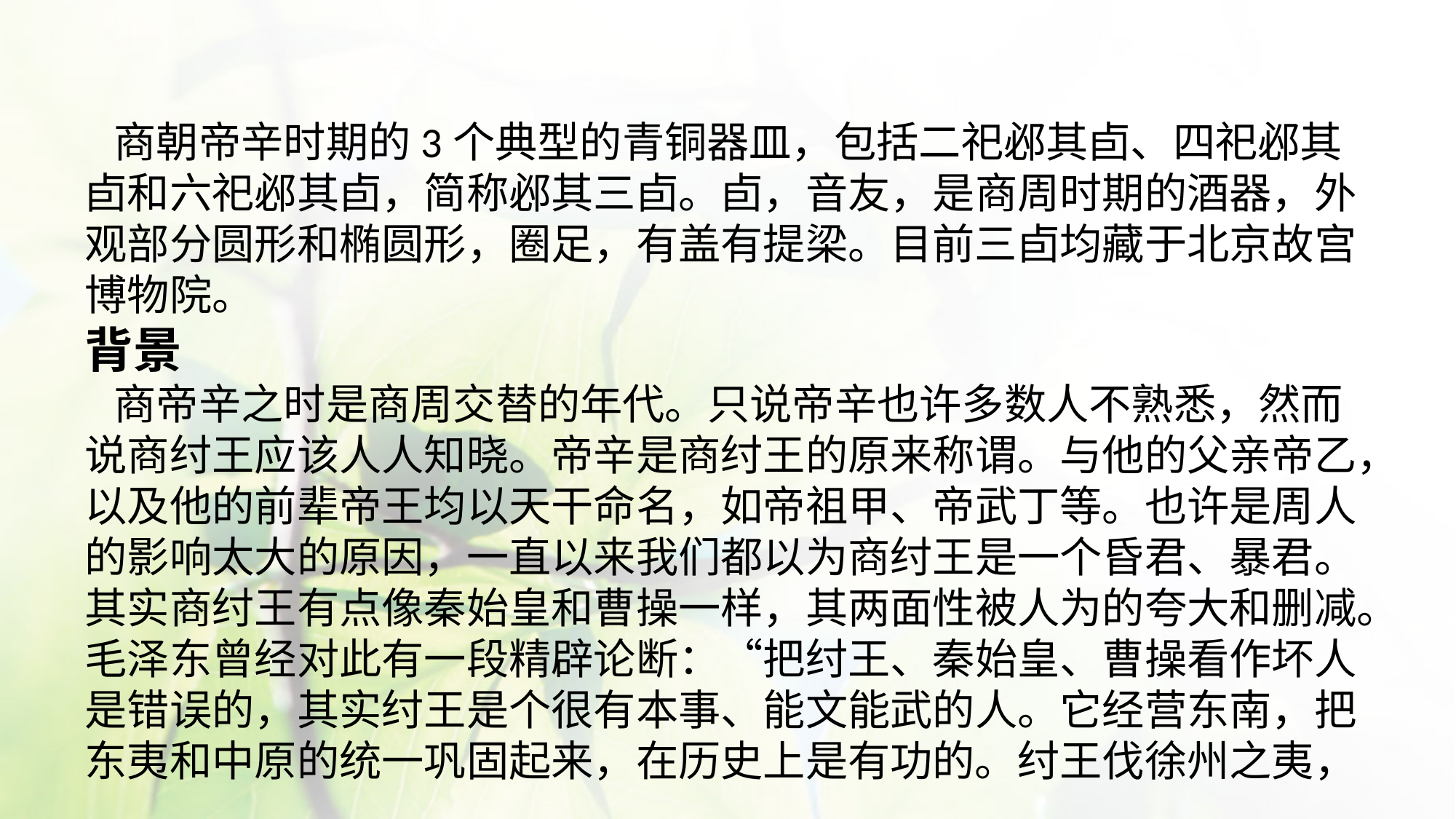

商朝帝辛时期的3个典型的青铜器皿，包括二祀邲其卣、四祀邲其卣和六祀邲其卣，简称邲其三卣。卣，音友，是商周时期的酒器，外观部分圆形和椭圆形，圈足，有盖有提梁。目前三卣均藏于北京故宫博物院。
背景
  商帝辛之时是商周交替的年代。只说帝辛也许多数人不熟悉，然而说商纣王应该人人知晓。帝辛是商纣王的原来称谓。与他的父亲帝乙，以及他的前辈帝王均以天干命名，如帝祖甲、帝武丁等。也许是周人的影响太大的原因，一直以来我们都以为商纣王是一个昏君、暴君。其实商纣王有点像秦始皇和曹操一样，其两面性被人为的夸大和删减。毛泽东曾经对此有一段精辟论断：“把纣王、秦始皇、曹操看作坏人是错误的，其实纣王是个很有本事、能文能武的人。它经营东南，把东夷和中原的统一巩固起来，在历史上是有功的。纣王伐徐州之夷，